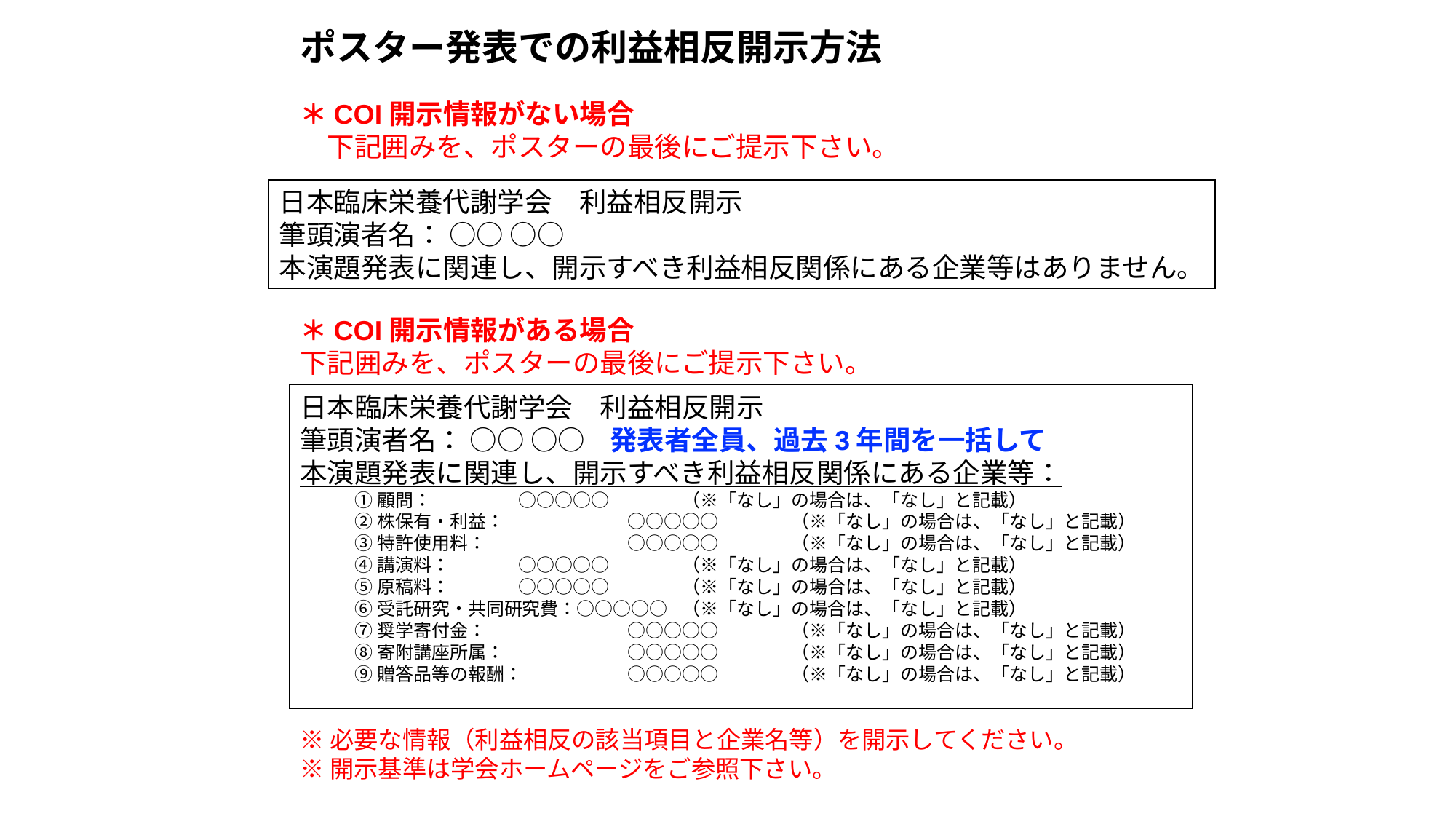

ポスター発表での利益相反開示方法
＊COI開示情報がない場合
　下記囲みを、ポスターの最後にご提示下さい。
日本臨床栄養代謝学会　利益相反開示
筆頭演者名： ○○ ○○
本演題発表に関連し、開示すべき利益相反関係にある企業等はありません。
＊COI開示情報がある場合
下記囲みを、ポスターの最後にご提示下さい。
日本臨床栄養代謝学会　利益相反開示
筆頭演者名： ○○ ○○    発表者全員、過去3年間を一括して
本演題発表に関連し、開示すべき利益相反関係にある企業等：
①顧問：	　　　○○○○○	（※「なし」の場合は、「なし」と記載）
②株保有・利益：	　　　○○○○○	（※「なし」の場合は、「なし」と記載）
③特許使用料：	　　　○○○○○	（※「なし」の場合は、「なし」と記載）
④講演料：	　　　○○○○○	（※「なし」の場合は、「なし」と記載）
⑤原稿料：	　　　○○○○○ 	（※「なし」の場合は、「なし」と記載）
⑥受託研究・共同研究費：○○○○○	（※「なし」の場合は、「なし」と記載）
⑦奨学寄付金：	　　　○○○○○	（※「なし」の場合は、「なし」と記載）
⑧寄附講座所属：	　　　○○○○○	（※「なし」の場合は、「なし」と記載）
⑨贈答品等の報酬：	　　　○○○○○	（※「なし」の場合は、「なし」と記載）

※必要な情報（利益相反の該当項目と企業名等）を開示してください。
※開示基準は学会ホームページをご参照下さい。